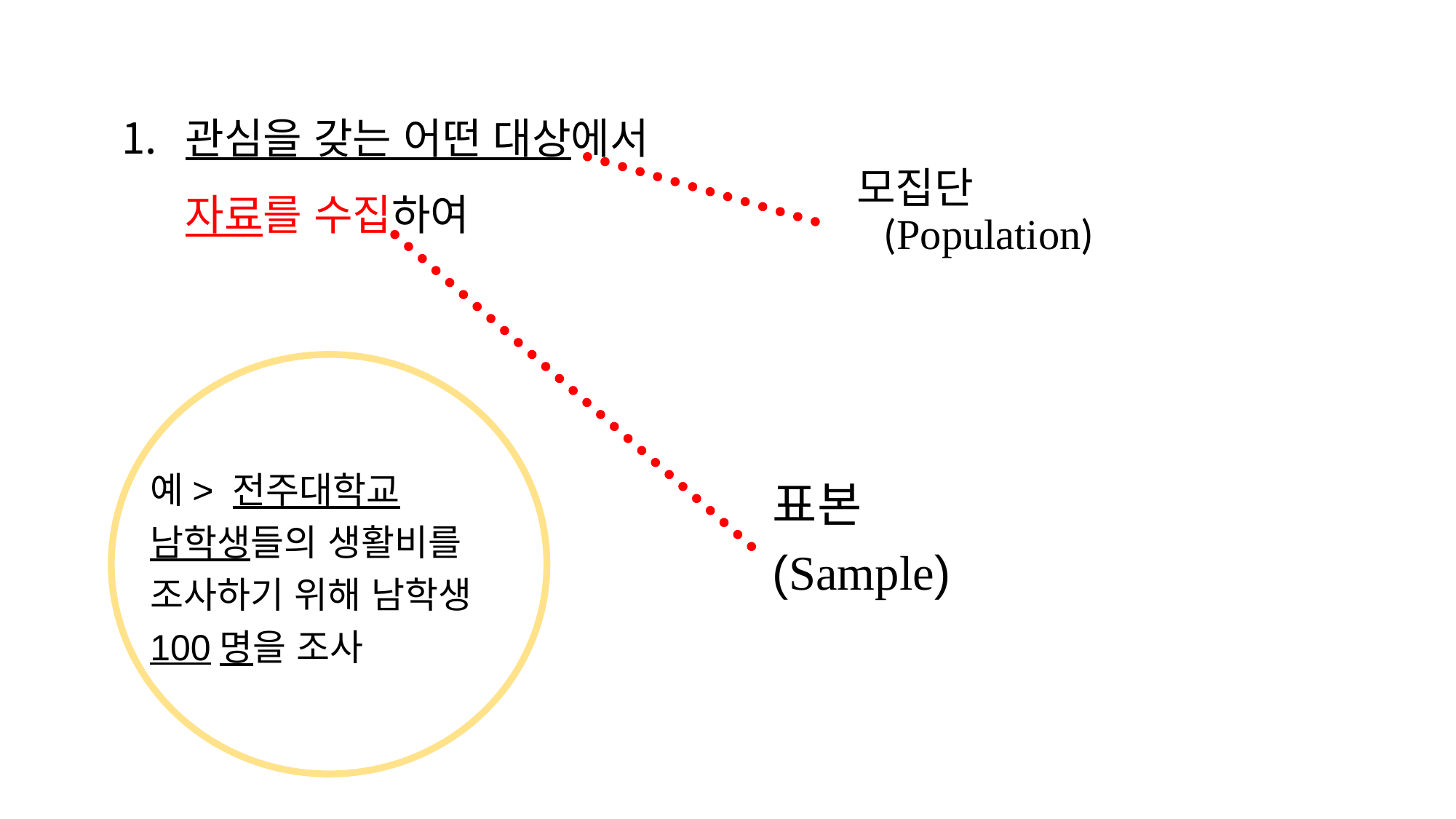

관심을 갖는 어떤 대상에서 자료를 수집하여

모집단  (Population)

예> 전주대학교 남학생들의 생활비를 조사하기 위해 남학생100명을 조사

표본
(Sample)